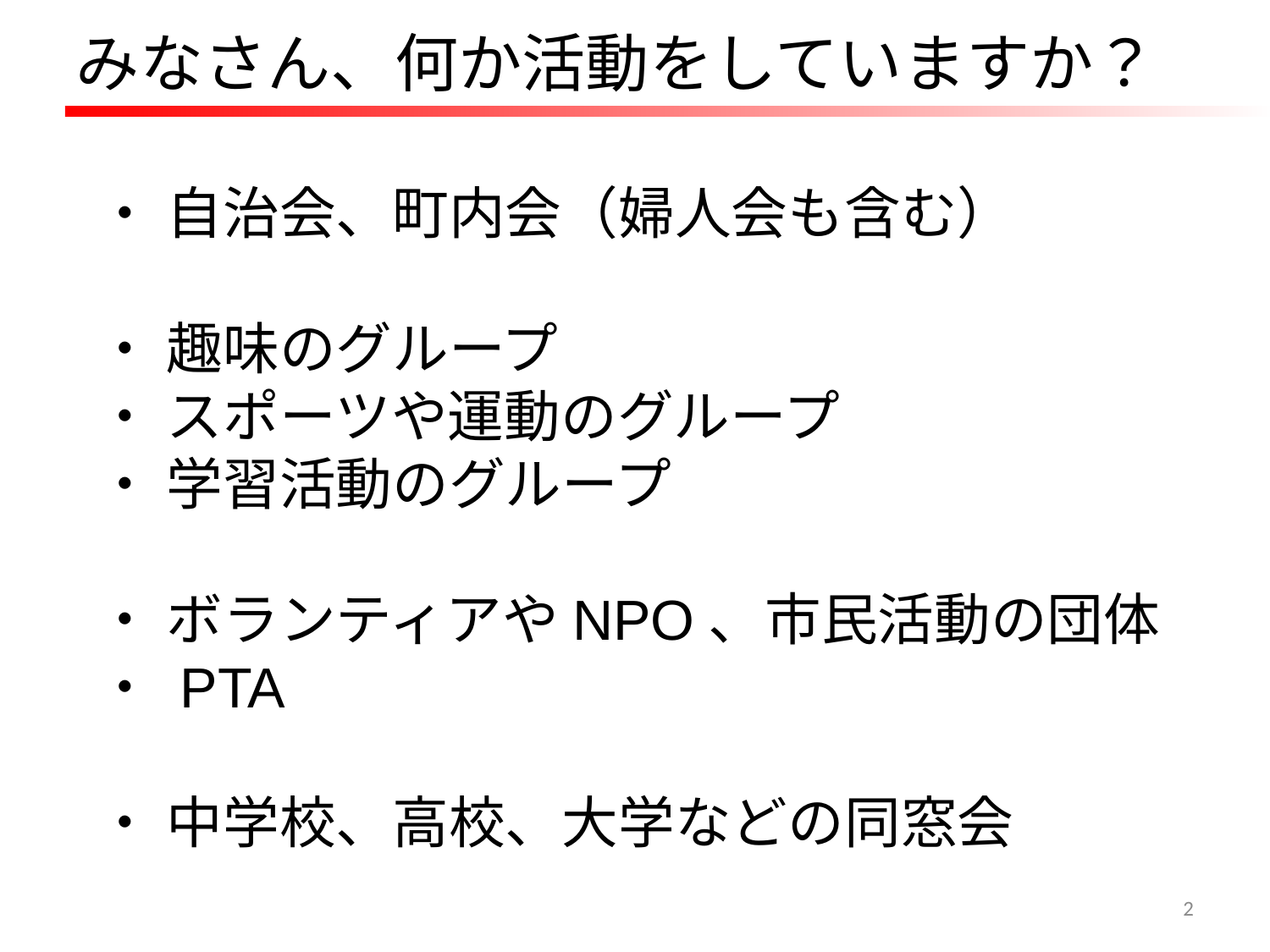

みなさん、何か活動をしていますか？

・ 自治会、町内会（婦人会も含む）

・ 趣味のグループ
・ スポーツや運動のグループ
・ 学習活動のグループ

・ ボランティアやNPO、市民活動の団体
・ PTA

・ 中学校、高校、大学などの同窓会
2